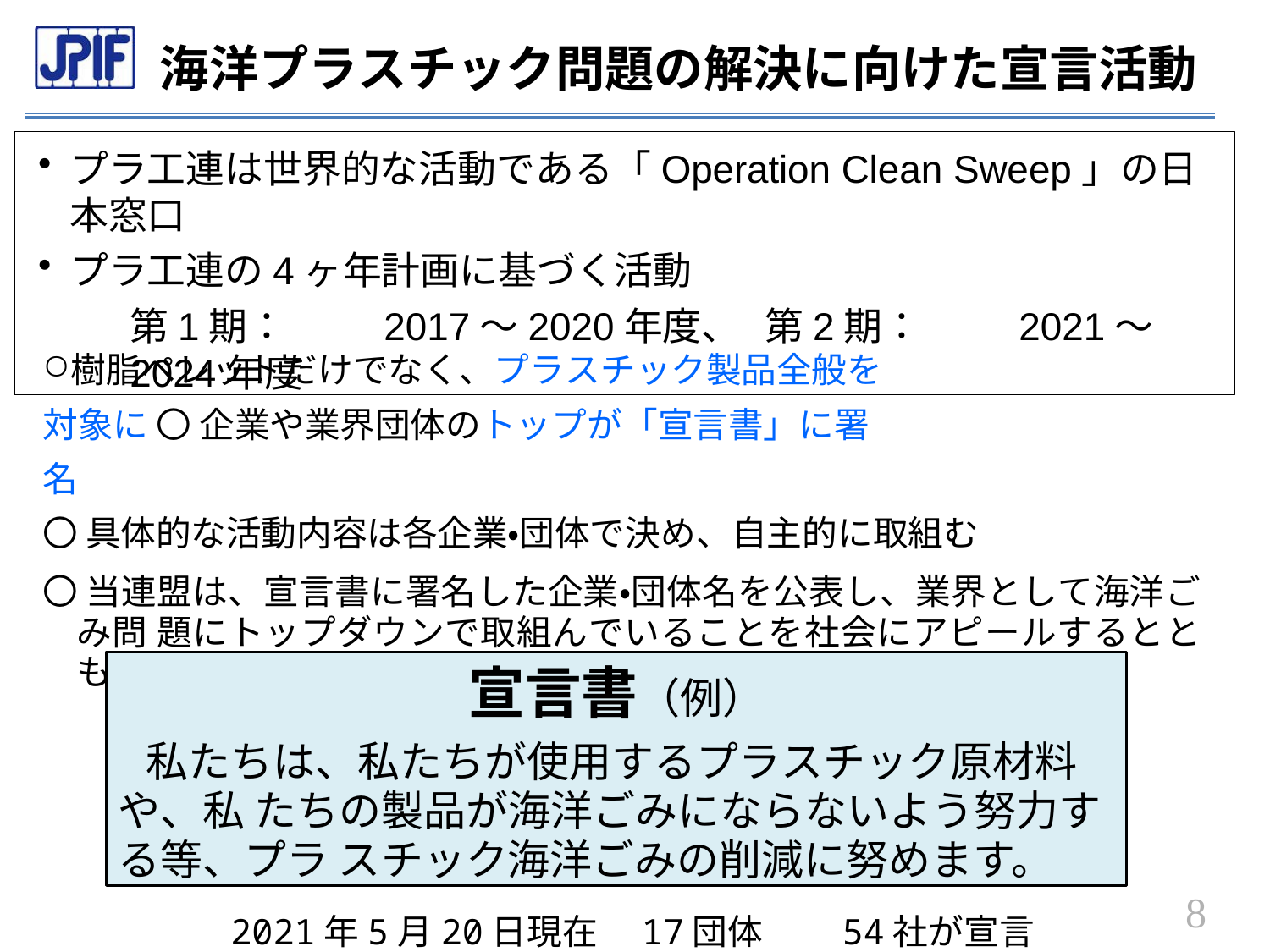

# 海洋プラスチック問題の解決に向けた宣言活動
プラ工連は世界的な活動である「Operation Clean Sweep」の日本窓口
プラ工連の4ヶ年計画に基づく活動
第1期：	2017～2020年度、	第2期：	2021～2024年度
樹脂ペレットだけでなく、プラスチック製品全般を対象に 〇 企業や業界団体のトップが「宣言書」に署名
〇 具体的な活動内容は各企業・団体で決め、自主的に取組む
〇 当連盟は、宣言書に署名した企業・団体名を公表し、業界として海洋ごみ問 題にトップダウンで取組んでいることを社会にアピールするとともに、各企業・ 団体の優れた取組みを積極的に公表する。
宣言書（例）
私たちは、私たちが使用するプラスチック原材料や、私 たちの製品が海洋ごみにならないよう努力する等、プラ スチック海洋ごみの削減に努めます。
8
5
2021年5月20日現在　17団体　　54社が宣言